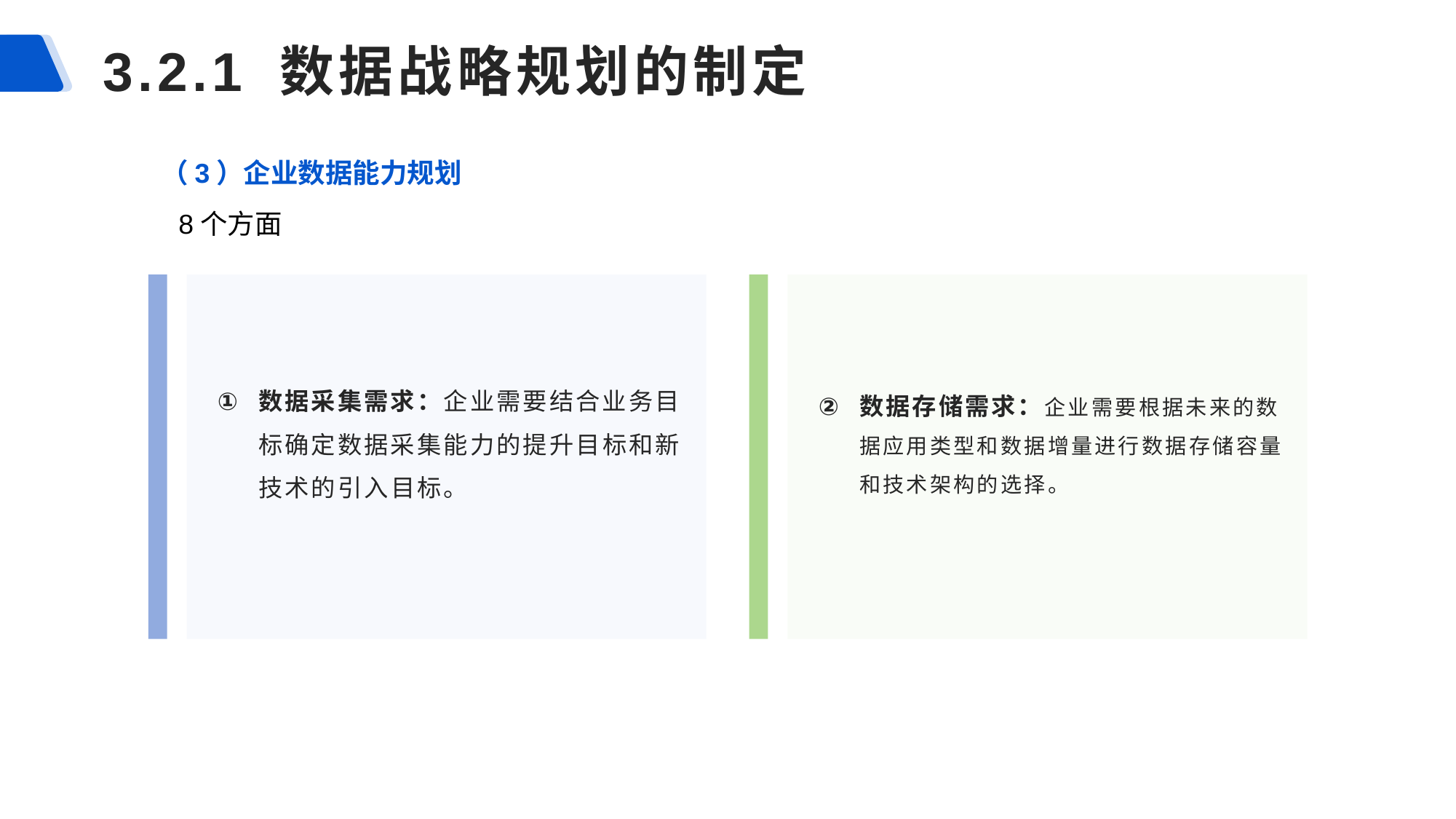

3.2.1 数据战略规划的制定
（3）企业数据能力规划
8个方面

数据采集需求：企业需要结合业务目标确定数据采集能力的提升目标和新技术的引入目标。
数据存储需求：企业需要根据未来的数据应用类型和数据增量进行数据存储容量和技术架构的选择。